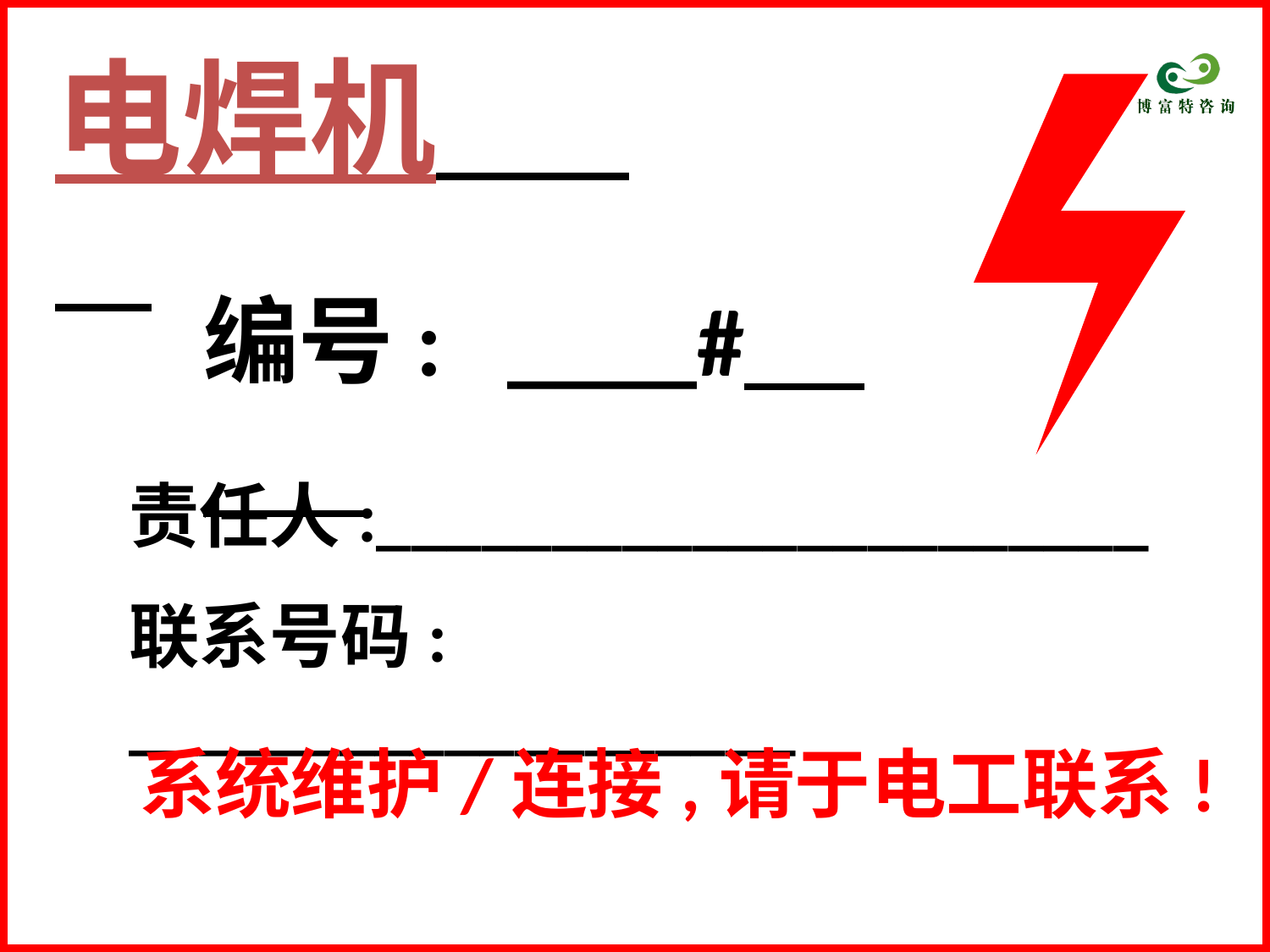

电焊机

编号:   ____#
责任人:______________________
联系号码:   ___________________
系统维护/连接,请于电工联系!